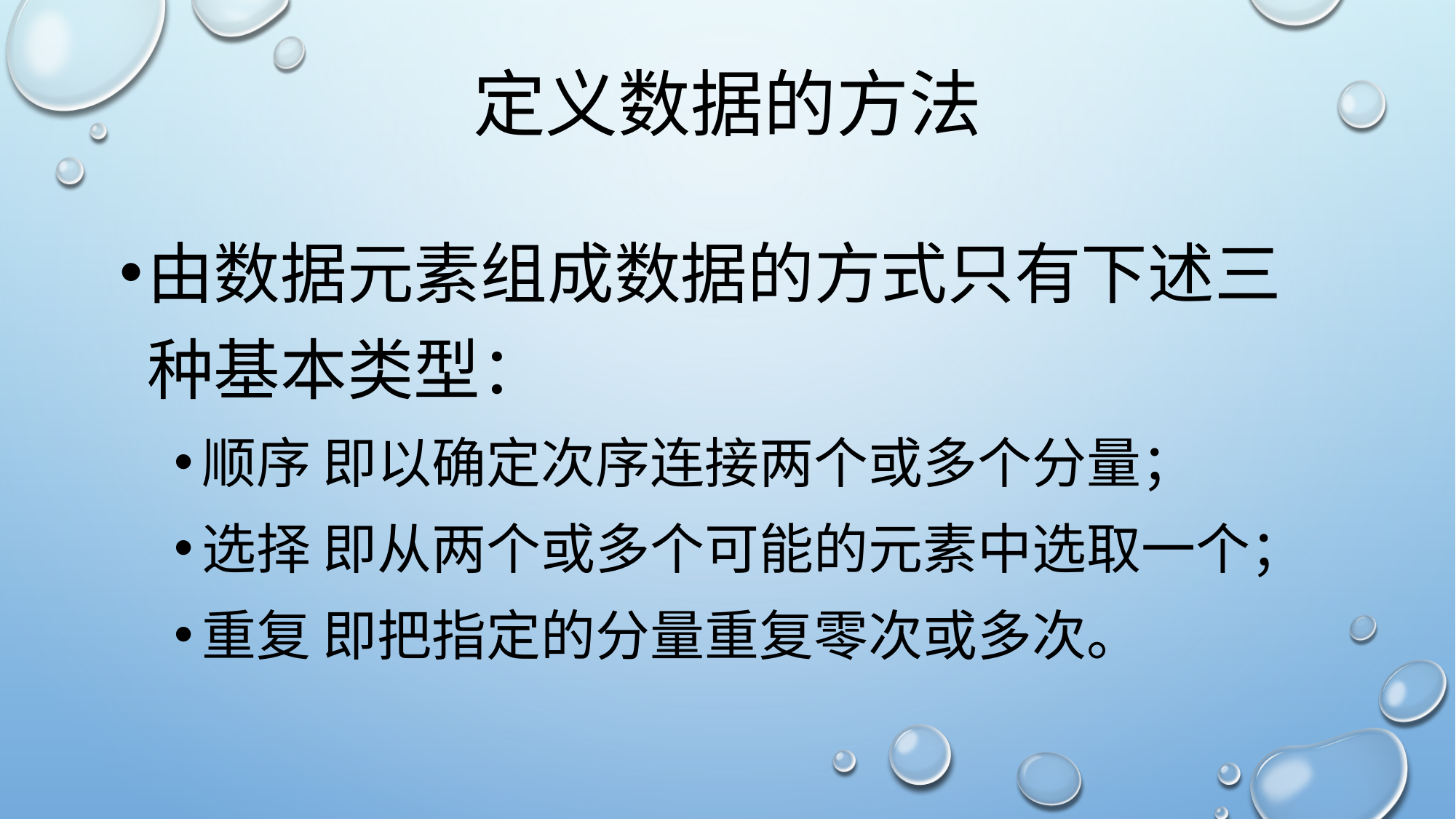

# 定义数据的方法
由数据元素组成数据的方式只有下述三种基本类型：
顺序 即以确定次序连接两个或多个分量；
选择 即从两个或多个可能的元素中选取一个；
重复 即把指定的分量重复零次或多次。